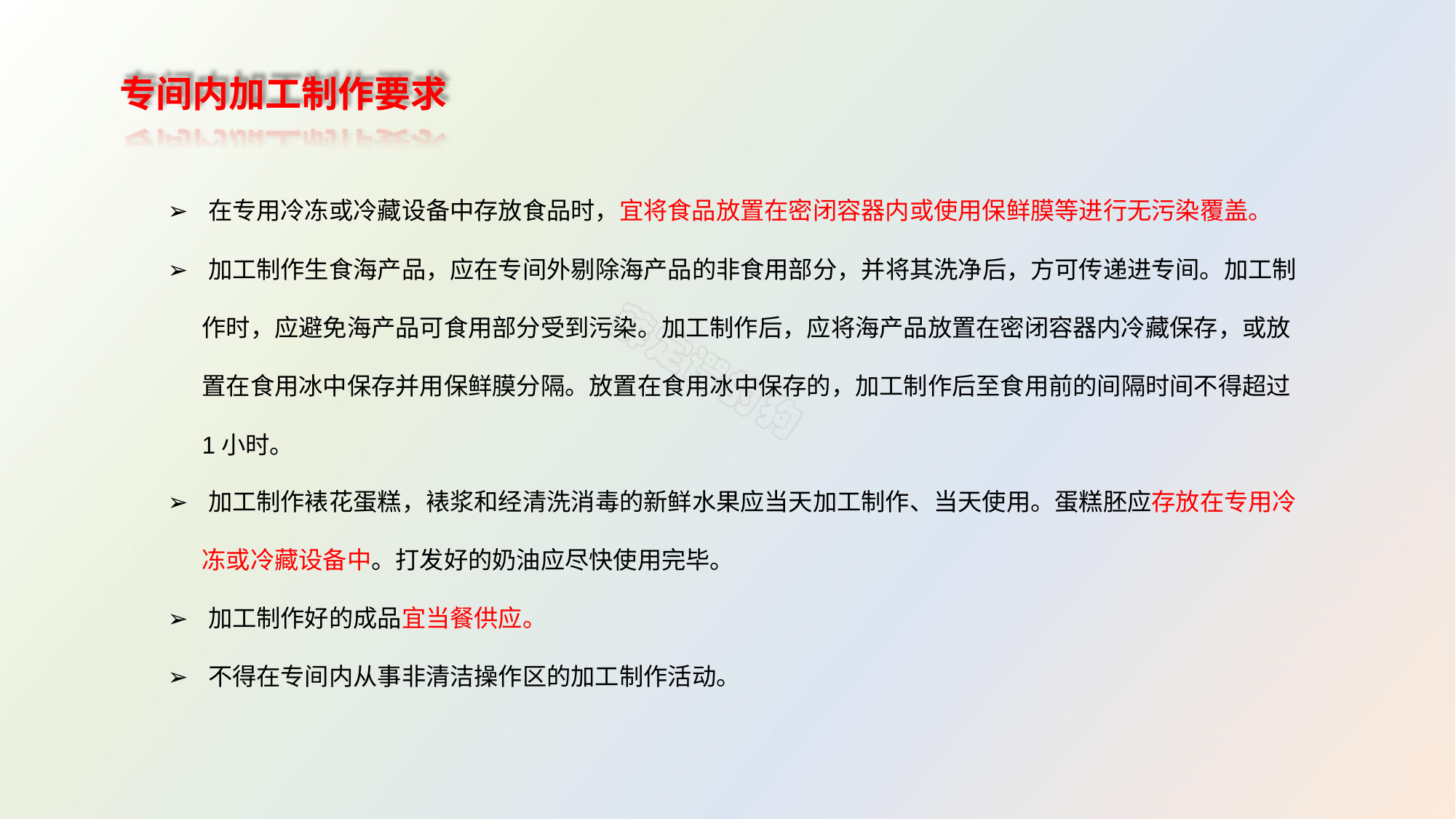

专间内加工制作要求
➢ 在专用冷冻或冷藏设备中存放食品时，宜将食品放置在密闭容器内或使用保鲜膜等进行无污染覆盖。
➢ 加工制作生食海产品，应在专间外剔除海产品的非食用部分，并将其洗净后，方可传递进专间。加工制
作时，应避免海产品可食用部分受到污染。加工制作后，应将海产品放置在密闭容器内冷藏保存，或放
置在食用冰中保存并用保鲜膜分隔。放置在食用冰中保存的，加工制作后至食用前的间隔时间不得超过
1小时。
➢ 加工制作裱花蛋糕，裱浆和经清洗消毒的新鲜水果应当天加工制作、当天使用。蛋糕胚应存放在专用冷
冻或冷藏设备中。打发好的奶油应尽快使用完毕。
➢ 加工制作好的成品宜当餐供应。
➢ 不得在专间内从事非清洁操作区的加工制作活动。